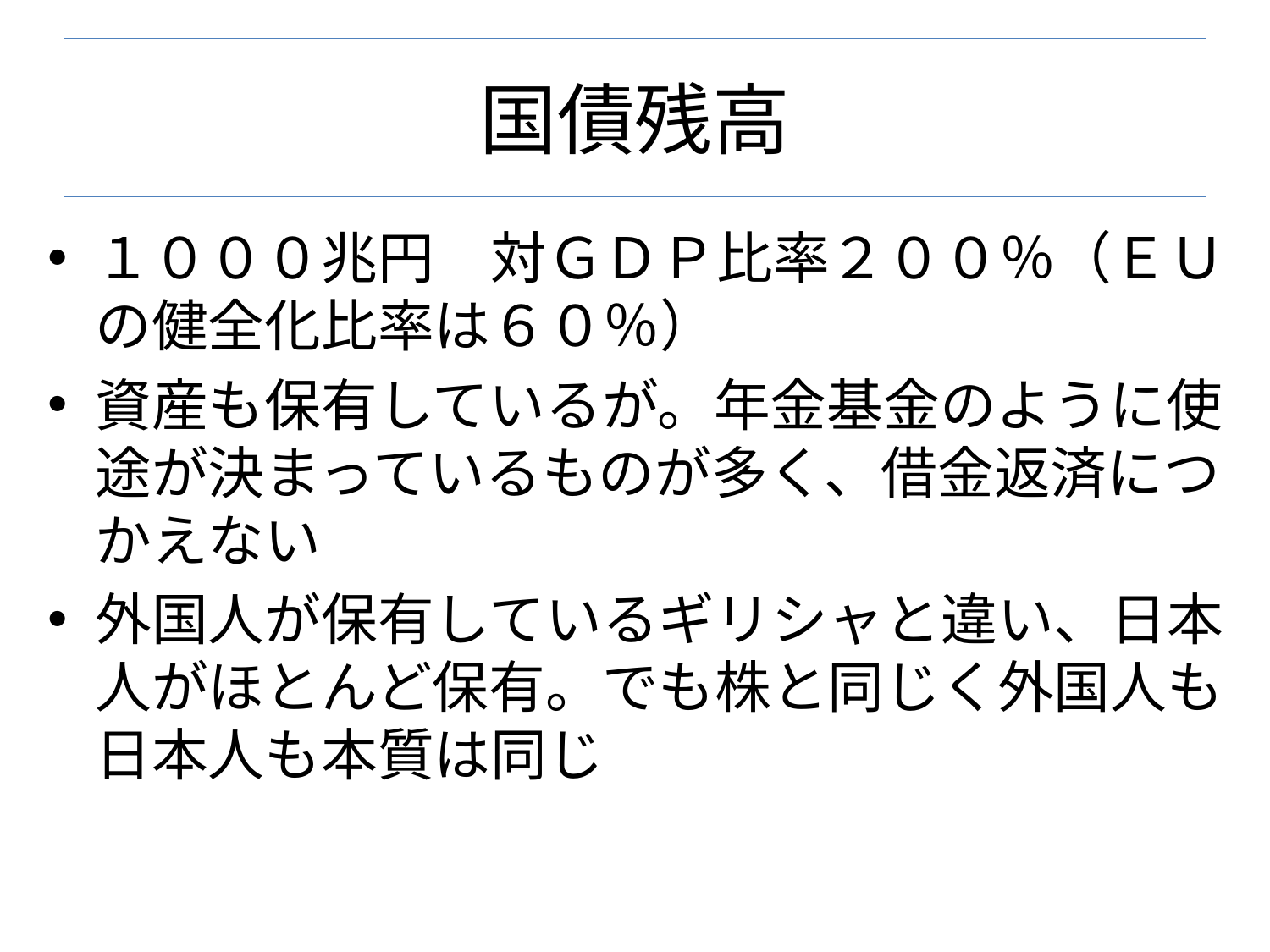

# 国債残高
１０００兆円　対ＧＤＰ比率２００％（ＥＵの健全化比率は６０％）
資産も保有しているが。年金基金のように使途が決まっているものが多く、借金返済につかえない
外国人が保有しているギリシャと違い、日本人がほとんど保有。でも株と同じく外国人も日本人も本質は同じ